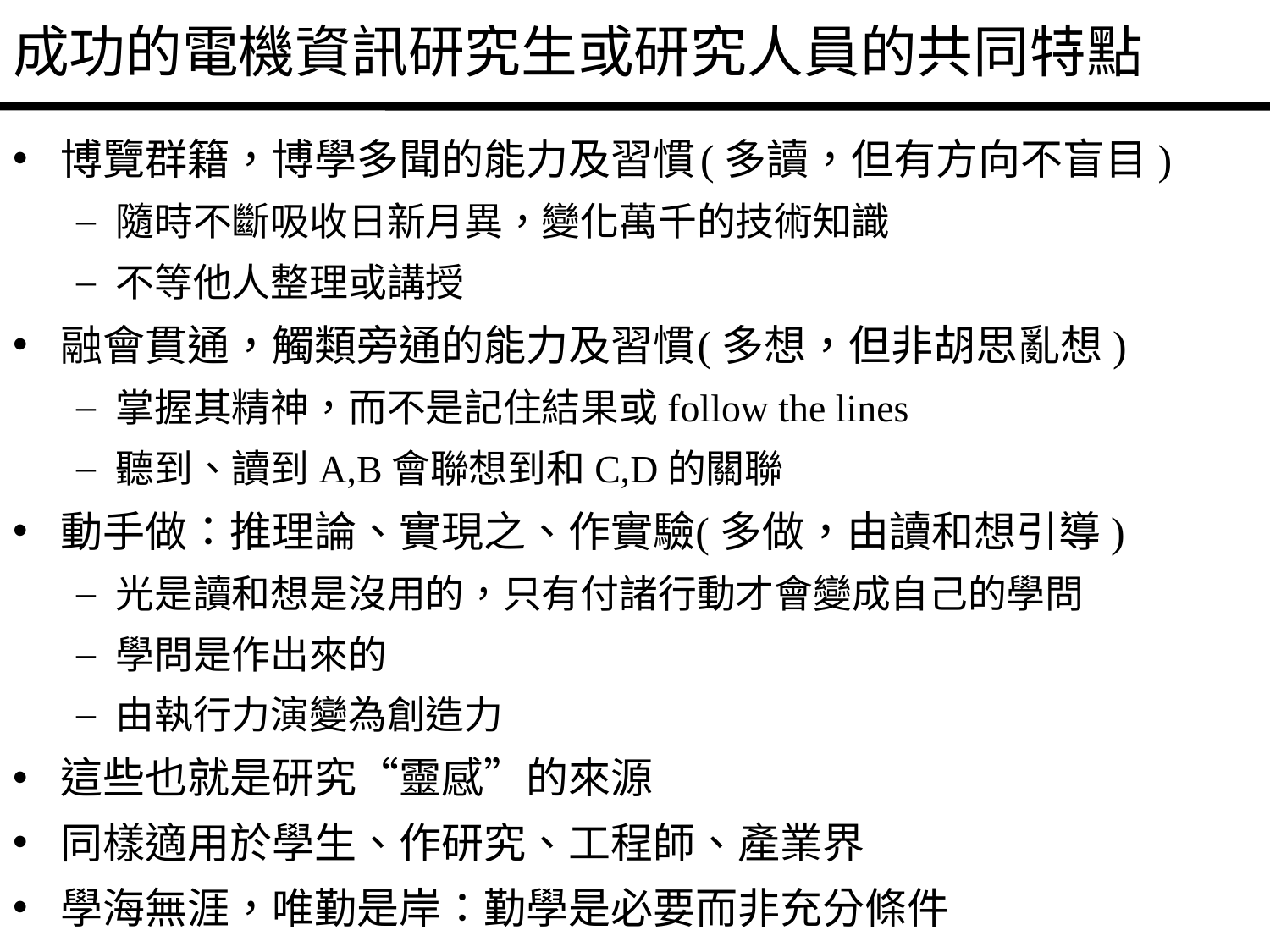

# 成功的電機資訊研究生或研究人員的共同特點
博覽群籍，博學多聞的能力及習慣
隨時不斷吸收日新月異，變化萬千的技術知識
不等他人整理或講授
融會貫通，觸類旁通的能力及習慣
掌握其精神，而不是記住結果或follow the lines
聽到、讀到A,B會聯想到和C,D的關聯
動手做：推理論、實現之、作實驗
光是讀和想是沒用的，只有付諸行動才會變成自己的學問
學問是作出來的
由執行力演變為創造力
這些也就是研究“靈感”的來源
同樣適用於學生、作研究、工程師、產業界
學海無涯，唯勤是岸：勤學是必要而非充分條件
(多讀，但有方向不盲目)
(多想，但非胡思亂想)
(多做，由讀和想引導)